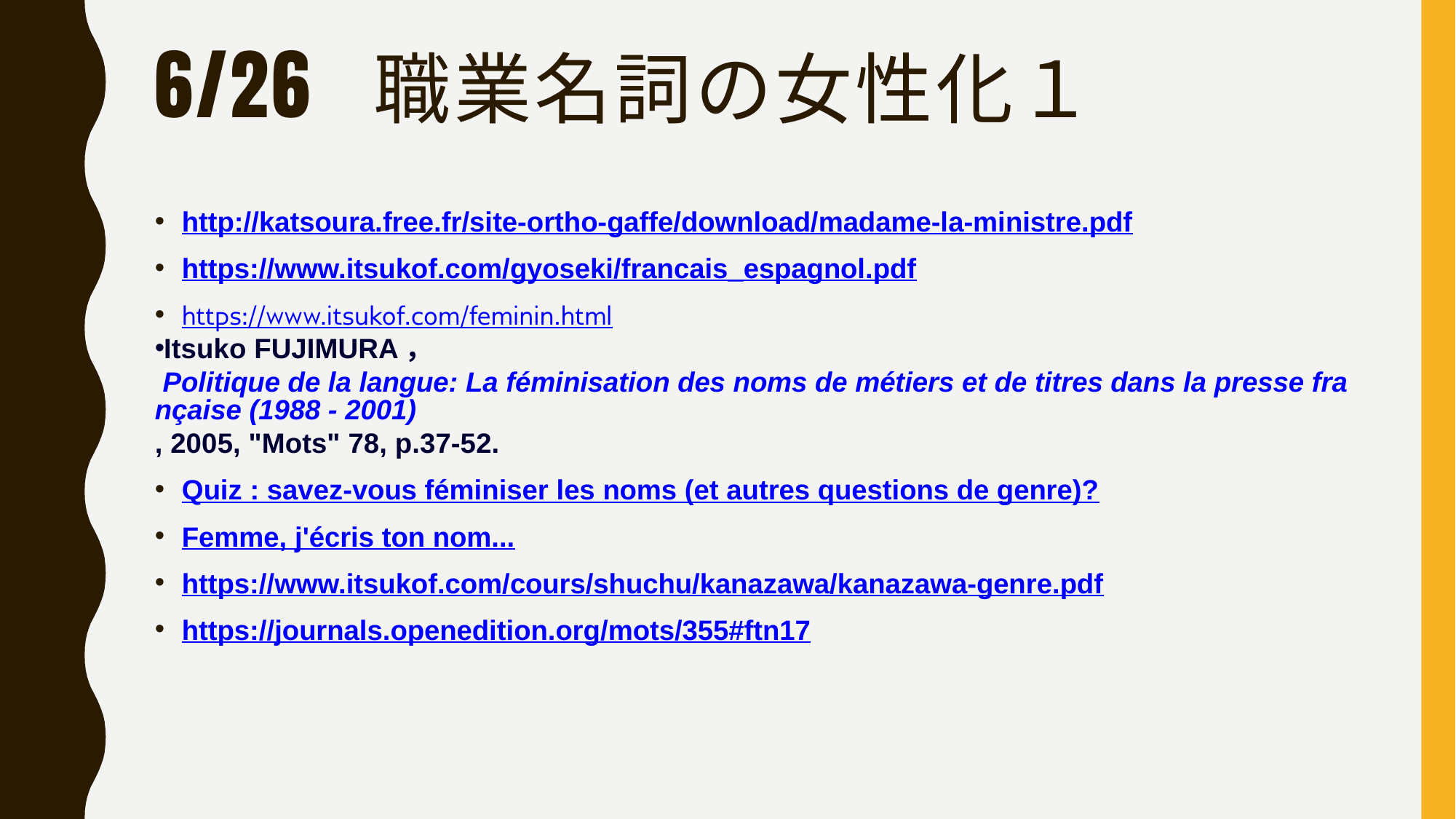

# 6/26  職業名詞の女性化１
http://katsoura.free.fr/site-ortho-gaffe/download/madame-la-ministre.pdf
https://www.itsukof.com/gyoseki/francais_espagnol.pdf
https://www.itsukof.com/feminin.html
Itsuko FUJIMURA， Politique de la langue: La féminisation des noms de métiers et de titres dans la presse française (1988 - 2001), 2005, "Mots" 78, p.37-52.
Quiz : savez-vous féminiser les noms (et autres questions de genre)?
Femme, j'écris ton nom...
https://www.itsukof.com/cours/shuchu/kanazawa/kanazawa-genre.pdf
https://journals.openedition.org/mots/355#ftn17